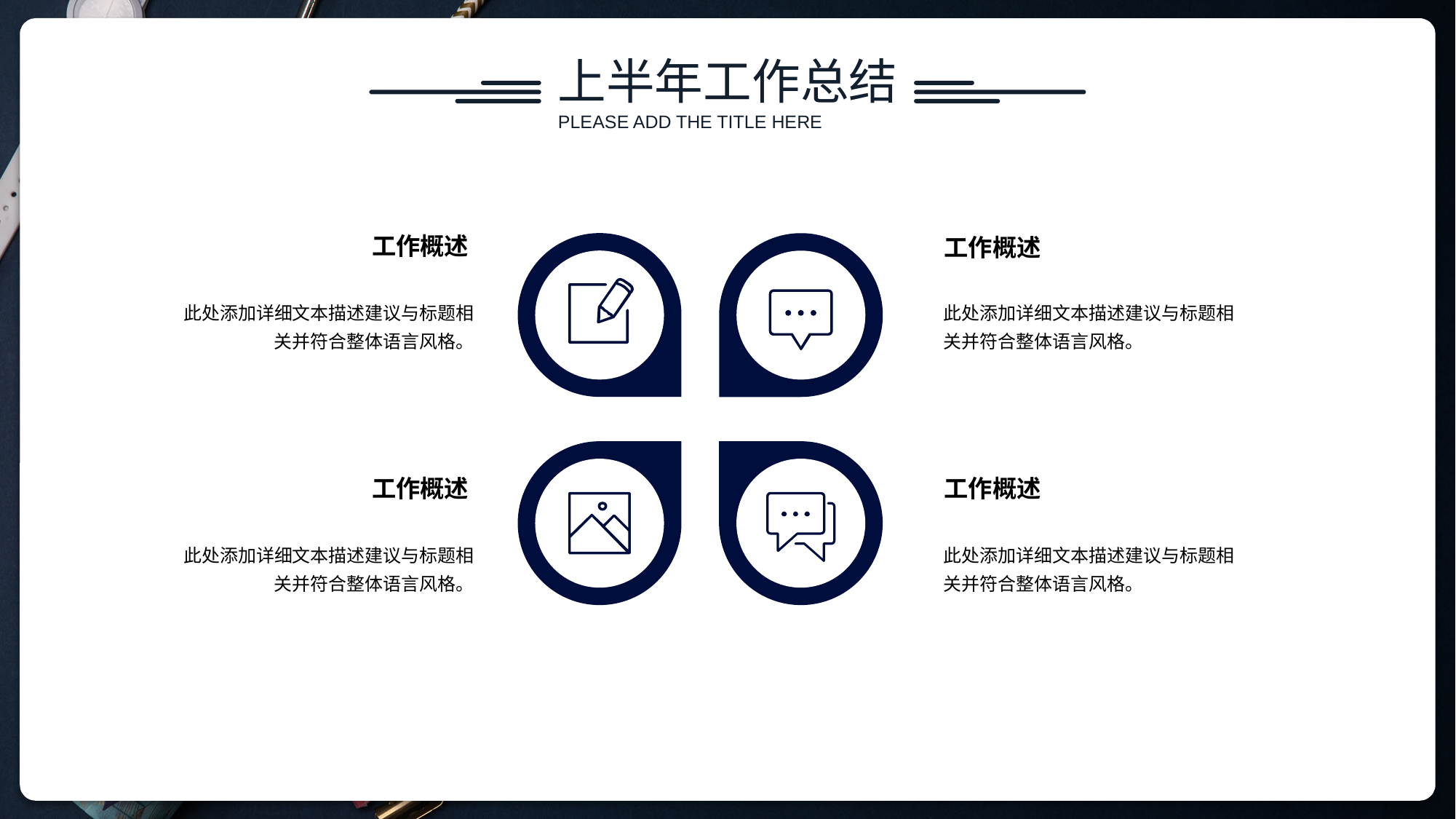

上半年工作总结
PLEASE ADD THE TITLE HERE

工作概述
工作概述

此处添加详细文本描述建议与标题相关并符合整体语言风格。
此处添加详细文本描述建议与标题相关并符合整体语言风格。
工作概述
工作概述
此处添加详细文本描述建议与标题相关并符合整体语言风格。
此处添加详细文本描述建议与标题相关并符合整体语言风格。